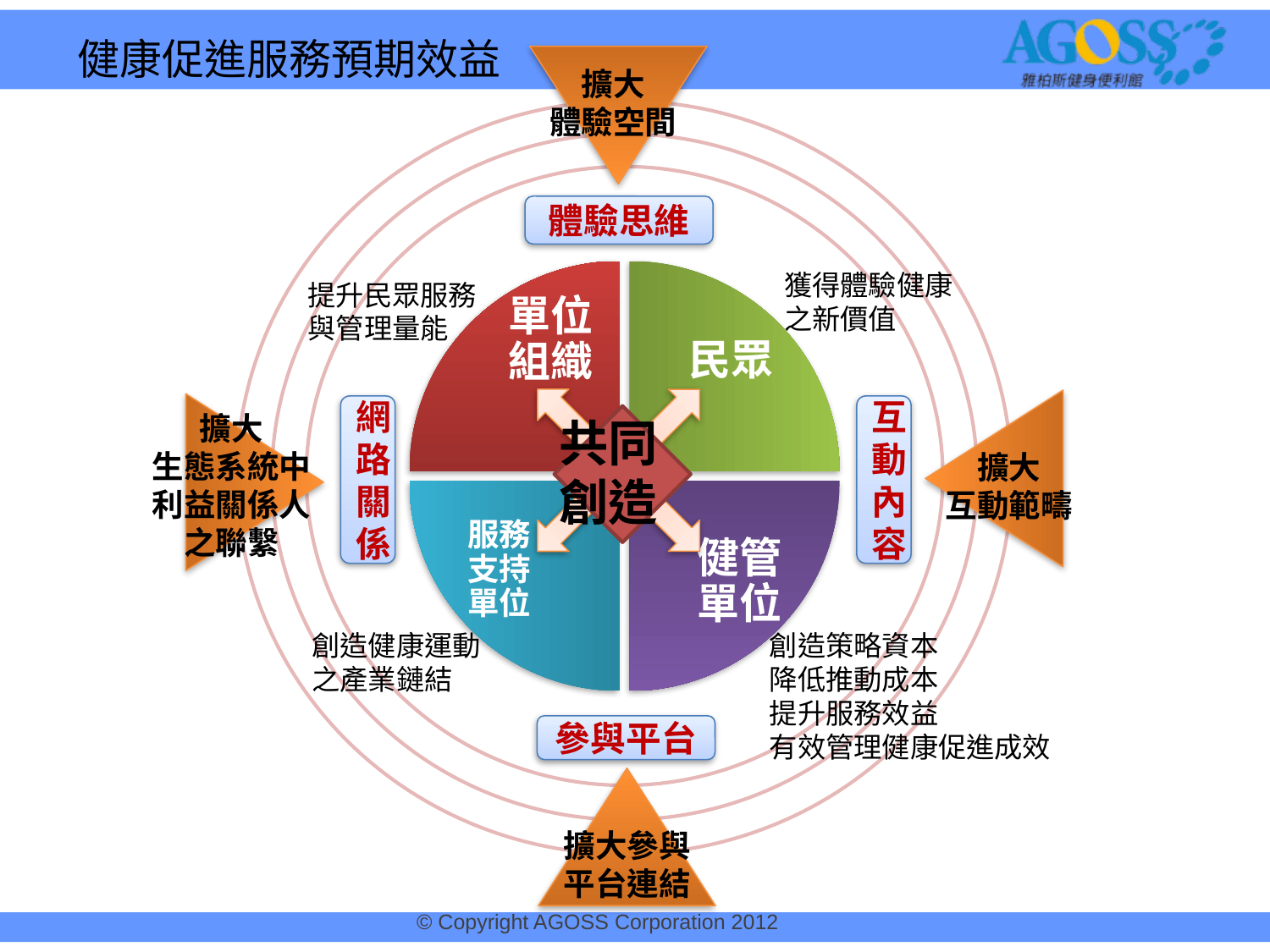

健康促進服務預期效益

擴大
體驗空間

體驗思維

擴大
互動範疇
擴大
生態系統中
利益關係人
之聯繫

網路關係
互動內容
參與平台

擴大參與
平台連結

單位組織

民眾
獲得體驗健康
之新價值
提升民眾服務
與管理量能

共同
創造

服務支持單位

健管單位
創造健康運動
之產業鏈結
創造策略資本
降低推動成本
提升服務效益
有效管理健康促進成效
© Copyright AGOSS Corporation 2012